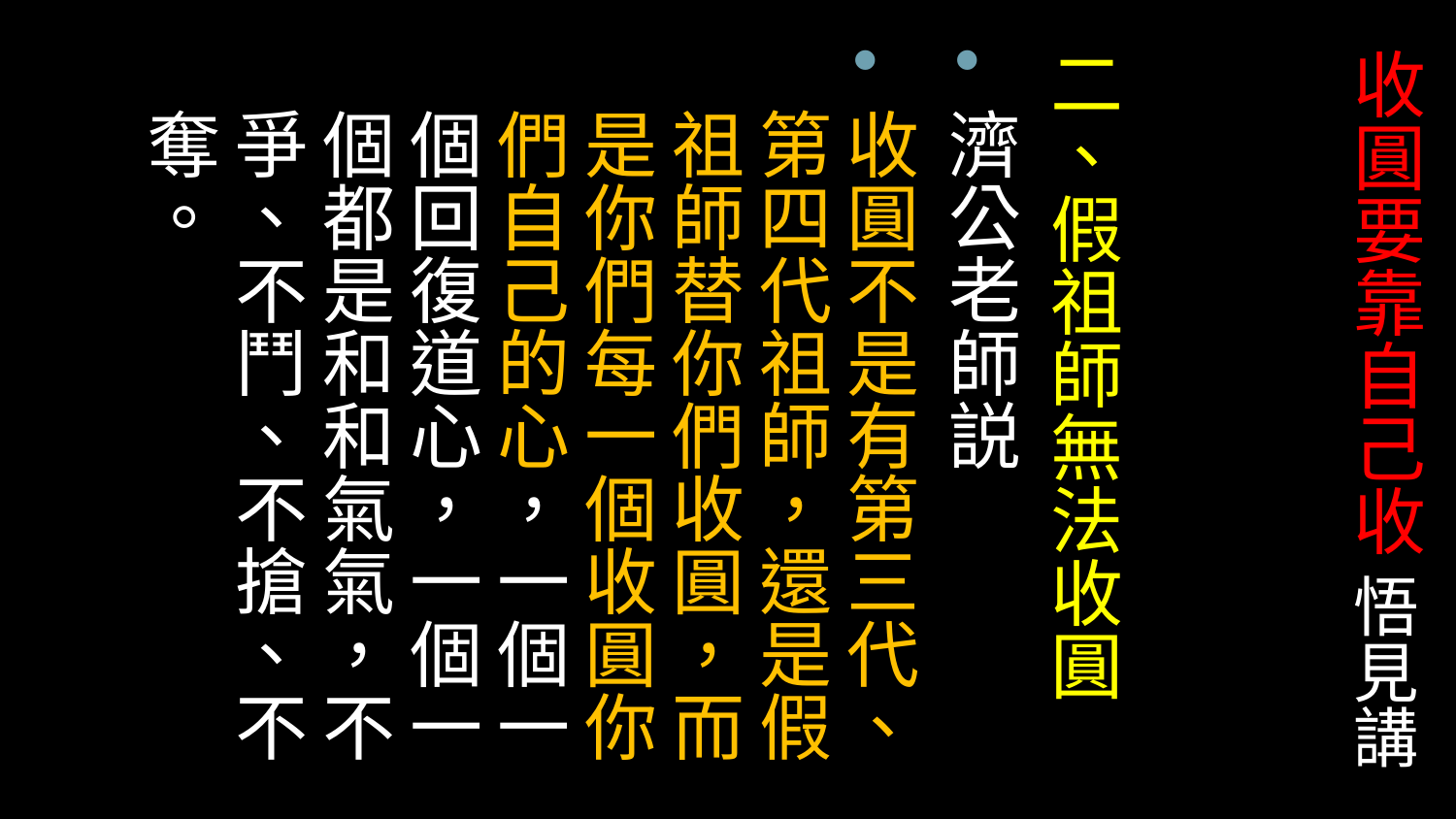

# 收圓要靠自己收 悟見講
二、假祖師無法收圓
濟公老師説
收圓不是有第三代、第四代祖師，還是假祖師替你們收圓，而是你們每一個收圓你們自己的心，一個一個回復道心，一個一個都是和和氣氣，不爭、不鬥、不搶、不奪。